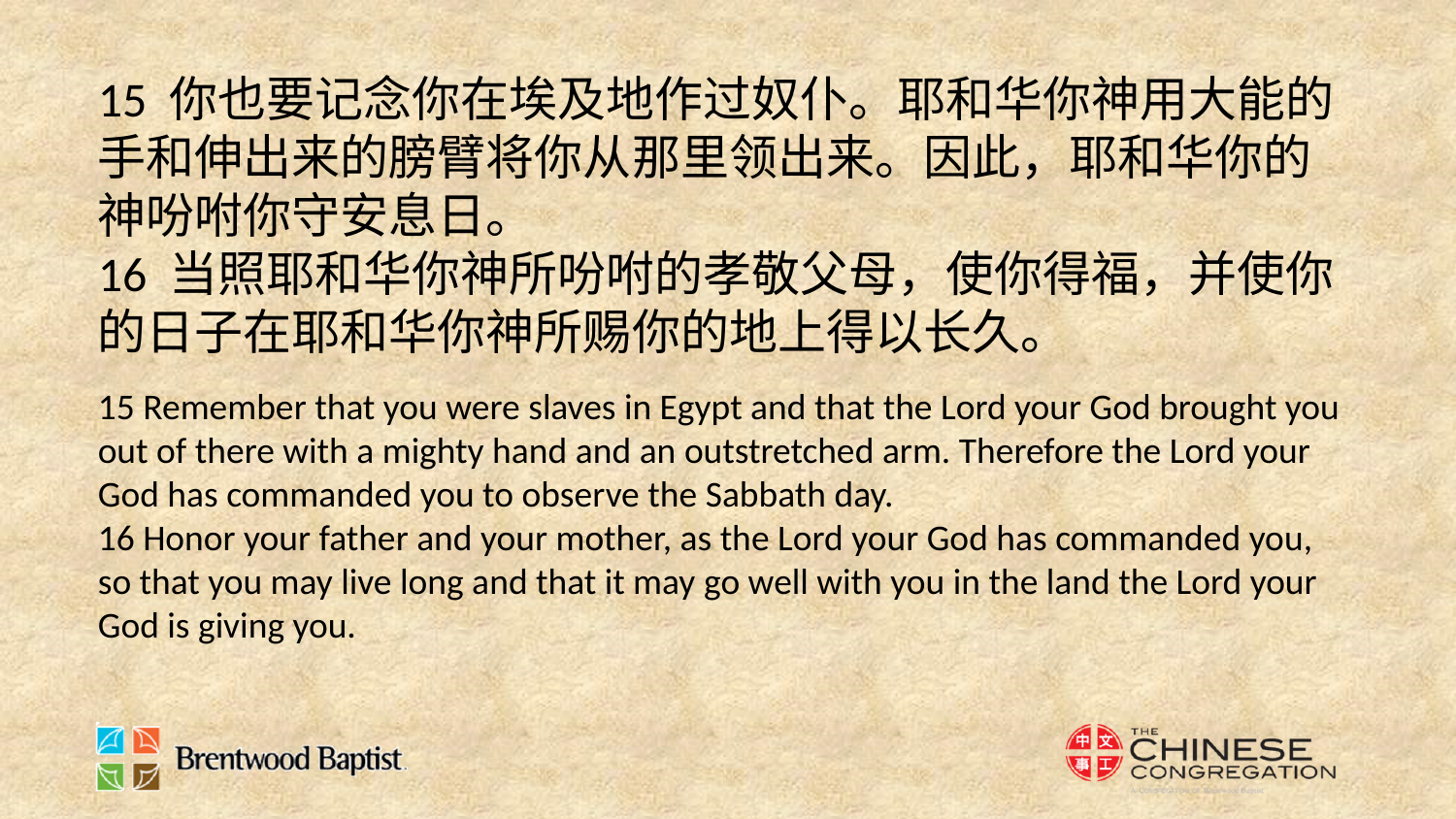

15 你也要记念你在埃及地作过奴仆。耶和华你神用大能的手和伸出来的膀臂将你从那里领出来。因此，耶和华你的神吩咐你守安息日。
16 当照耶和华你神所吩咐的孝敬父母，使你得福，并使你的日子在耶和华你神所赐你的地上得以长久。

15 Remember that you were slaves in Egypt and that the Lord your God brought you out of there with a mighty hand and an outstretched arm. Therefore the Lord your God has commanded you to observe the Sabbath day.
16 Honor your father and your mother, as the Lord your God has commanded you, so that you may live long and that it may go well with you in the land the Lord your God is giving you.